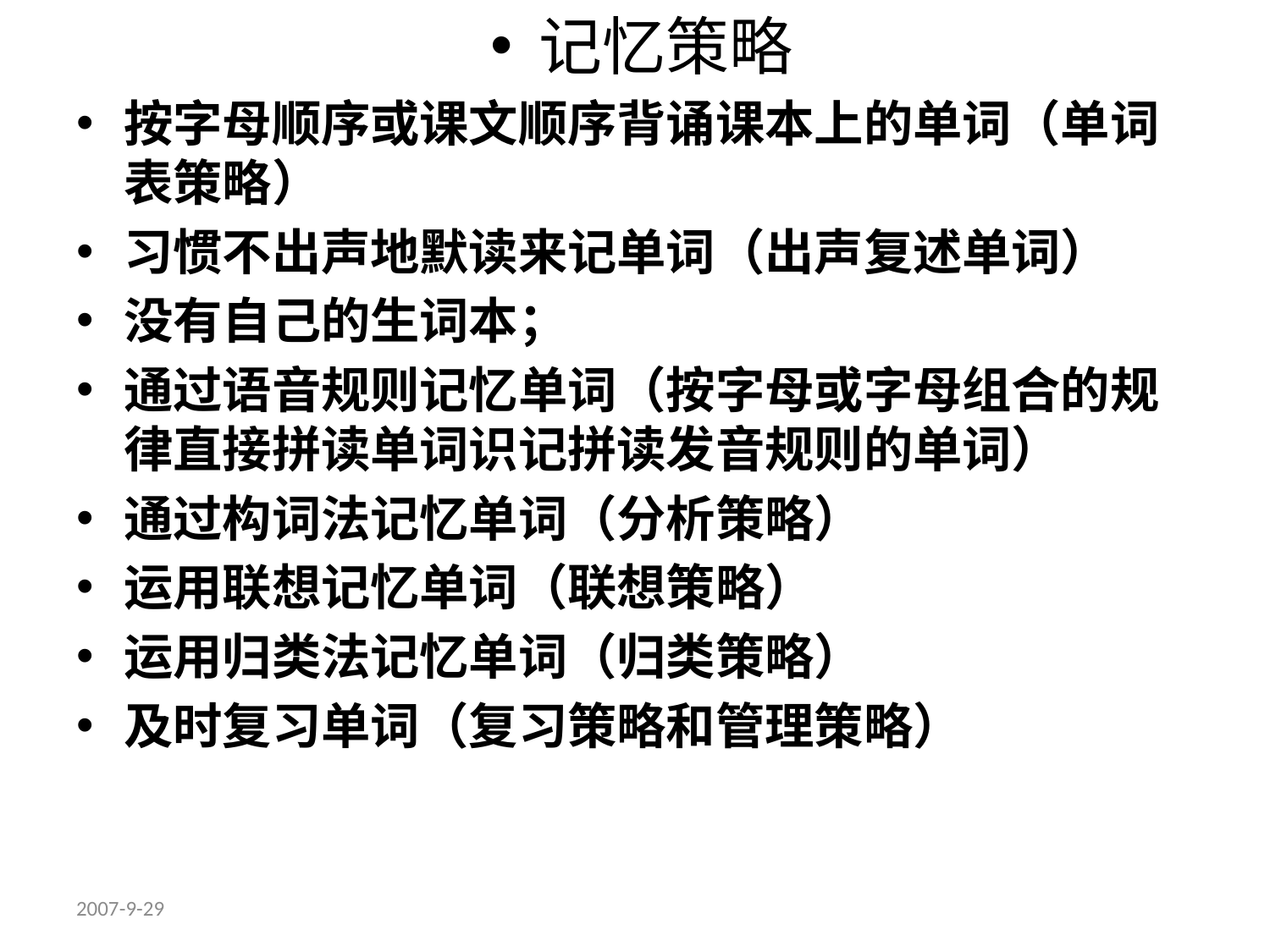

记忆策略
按字母顺序或课文顺序背诵课本上的单词（单词表策略）
习惯不出声地默读来记单词（出声复述单词）
没有自己的生词本；
通过语音规则记忆单词（按字母或字母组合的规律直接拼读单词识记拼读发音规则的单词）
通过构词法记忆单词（分析策略）
运用联想记忆单词（联想策略）
运用归类法记忆单词（归类策略）
及时复习单词（复习策略和管理策略）

#
2007-9-29